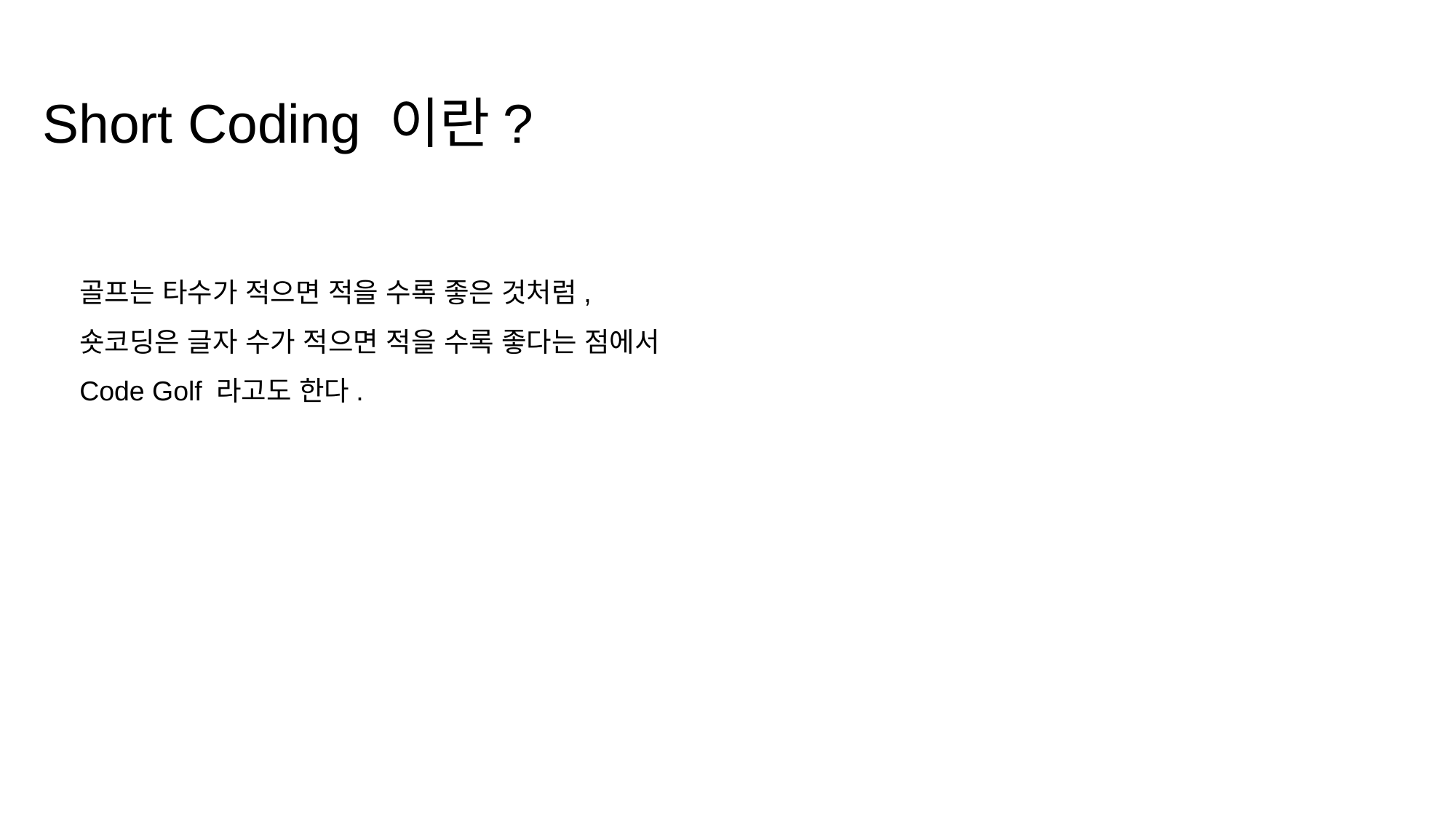

Short Coding 이란?
골프는 타수가 적으면 적을 수록 좋은 것처럼,
숏코딩은 글자 수가 적으면 적을 수록 좋다는 점에서
Code Golf 라고도 한다.